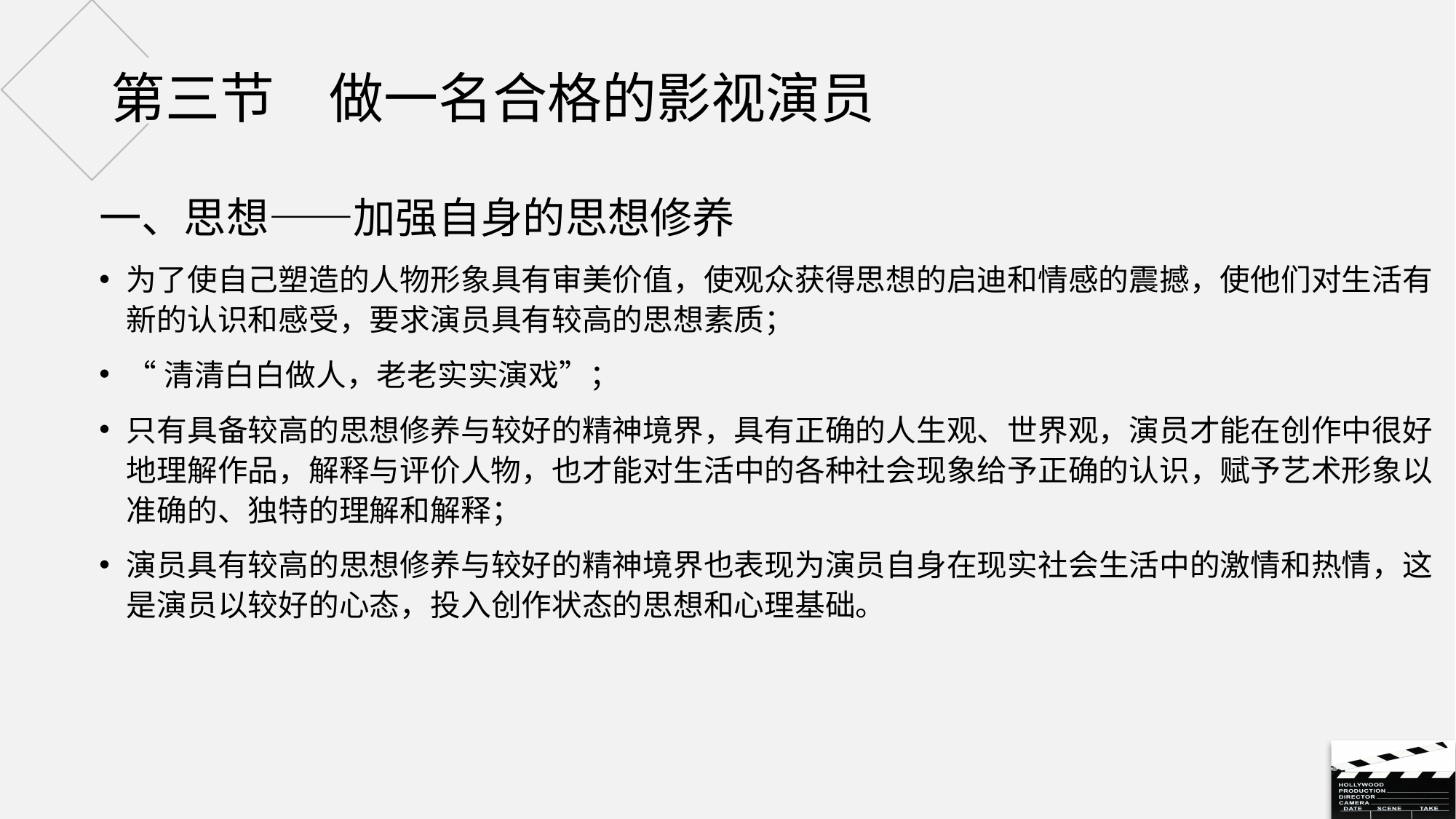

# 第三节	做一名合格的影视演员
一、思想——加强自身的思想修养
为了使自己塑造的人物形象具有审美价值，使观众获得思想的启迪和情感的震撼，使他们对生活有新的认识和感受，要求演员具有较高的思想素质；
“清清白白做人，老老实实演戏”；
只有具备较高的思想修养与较好的精神境界，具有正确的人生观、世界观，演员才能在创作中很好地理解作品，解释与评价人物，也才能对生活中的各种社会现象给予正确的认识，赋予艺术形象以准确的、独特的理解和解释；
演员具有较高的思想修养与较好的精神境界也表现为演员自身在现实社会生活中的激情和热情，这是演员以较好的心态，投入创作状态的思想和心理基础。